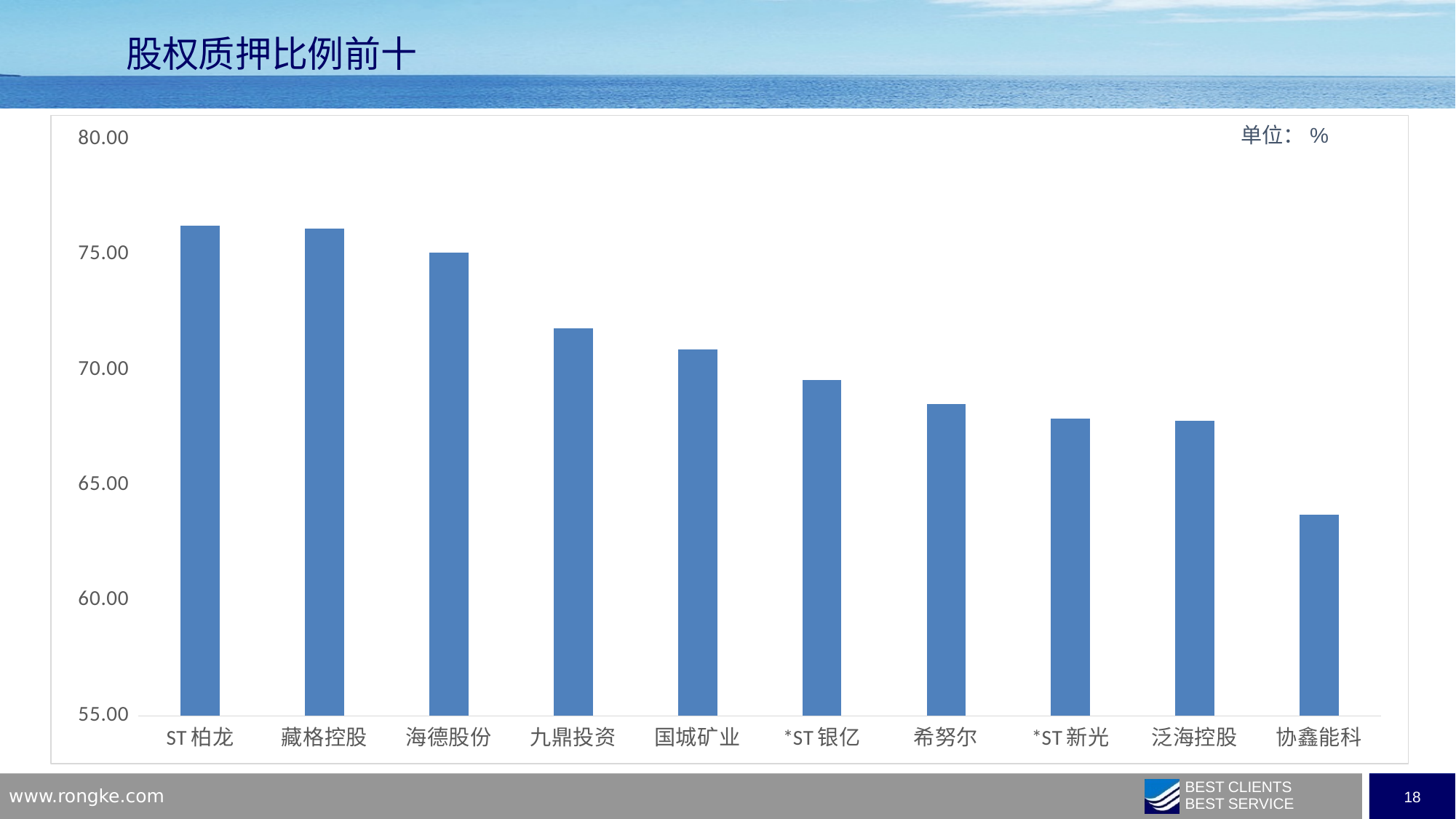

股权质押比例前十

### Chart

| Category |  |
|---|---|
| ST柏龙 | 76.247273676207 |
| 藏格控股 | 76.134587713957 |
| 海德股份 | 75.094469462926 |
| 九鼎投资 | 71.811003716375 |
| 国城矿业 | 70.873348734089 |
| *ST银亿 | 69.565835195412 |
| 希努尔 | 68.504047058824 |
| *ST新光 | 67.880191868238 |
| 泛海控股 | 67.794133660569 |
| 协鑫能科 | 63.711714143288 |
单位：%